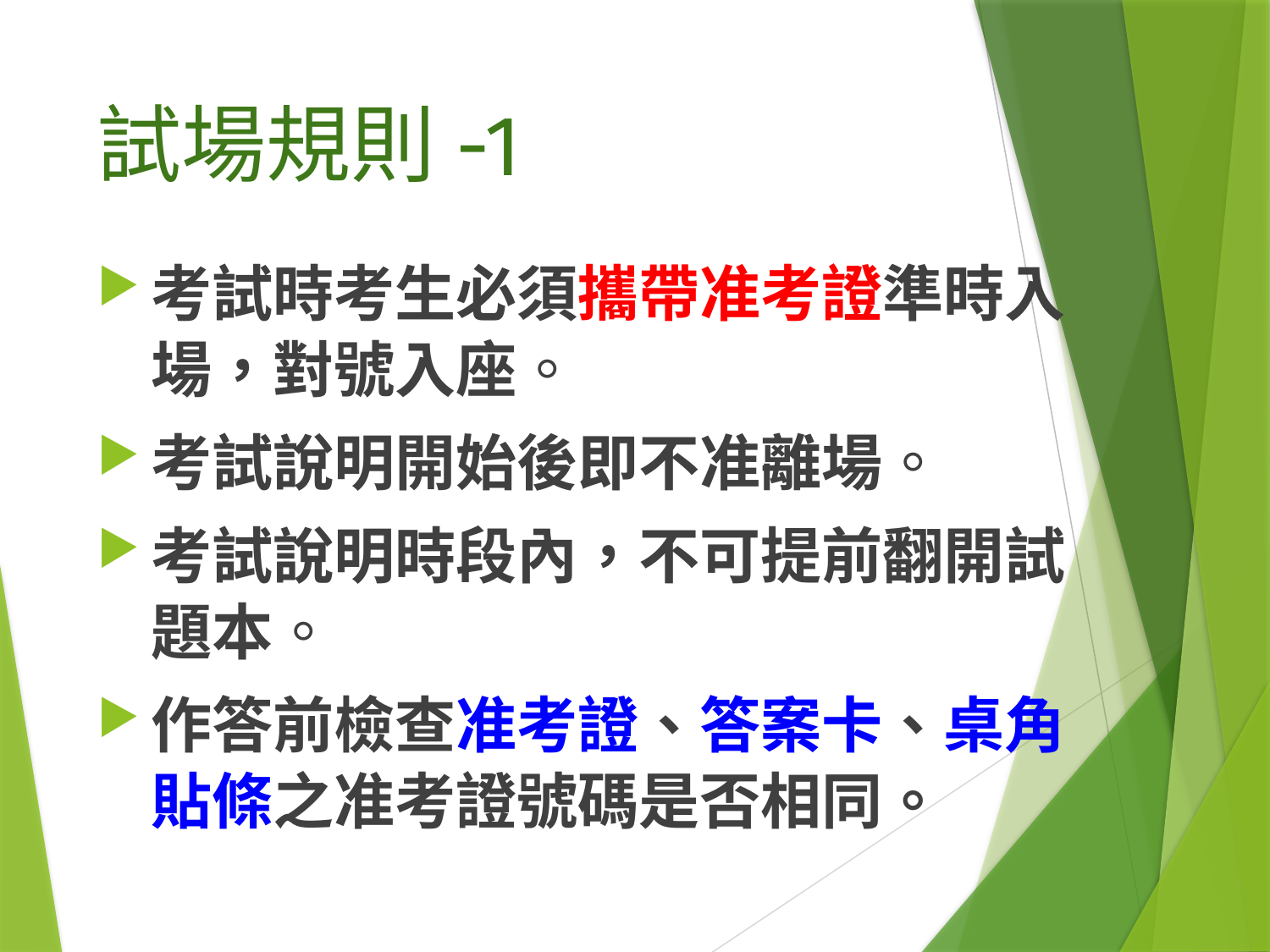

# 試場規則-1
考試時考生必須攜帶准考證準時入場，對號入座。
考試說明開始後即不准離場。
考試說明時段內，不可提前翻開試題本。
作答前檢查准考證、答案卡、桌角貼條之准考證號碼是否相同。